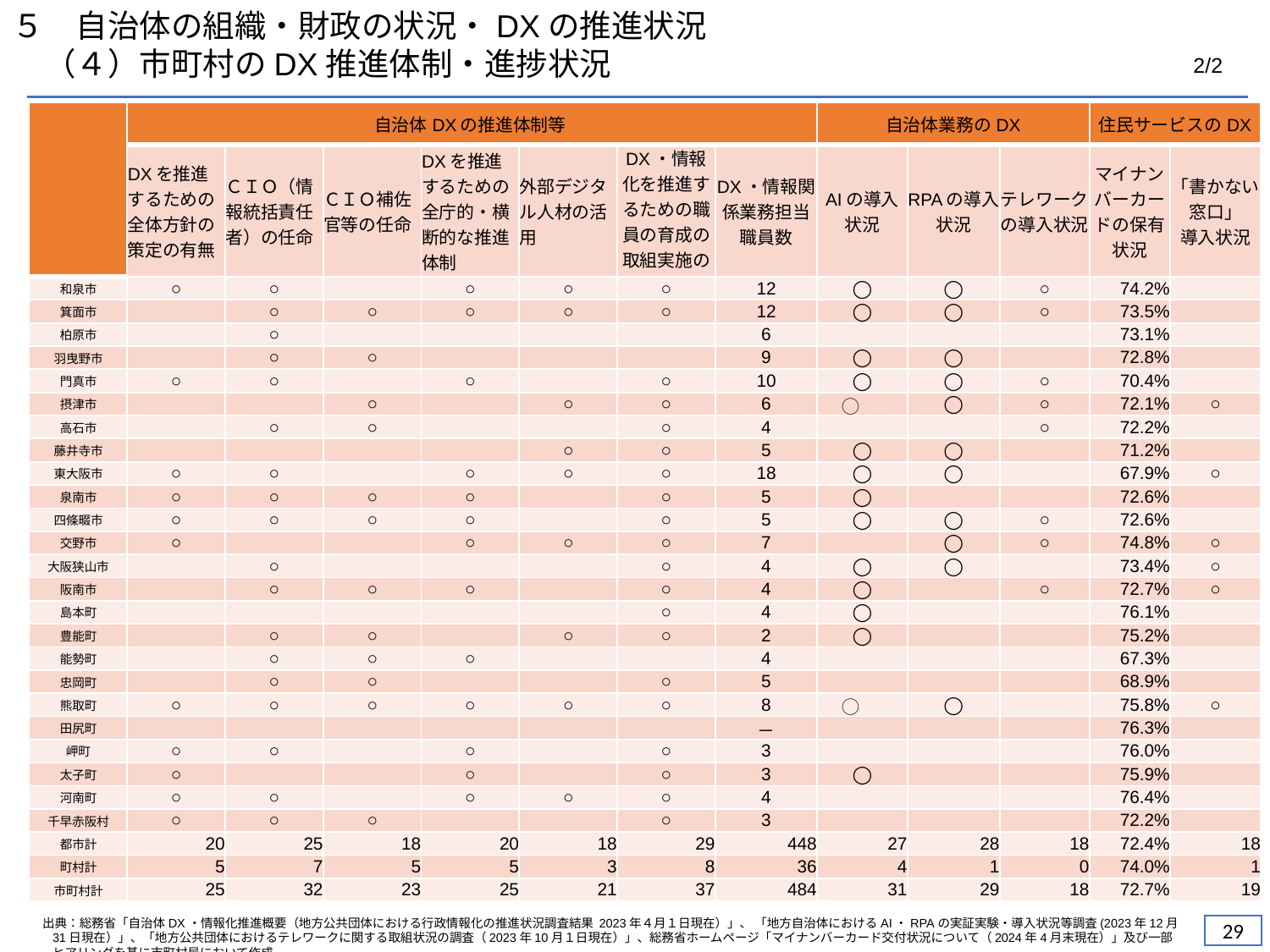

５　自治体の組織・財政の状況・DXの推進状況
　（４）市町村のDX推進体制・進捗状況
2/2
|  | 自治体DXの推進体制等 |  |  |  |  |  |  | 自治体業務のDX |  |  | 住民サービスのDX |  |
| --- | --- | --- | --- | --- | --- | --- | --- | --- | --- | --- | --- | --- |
|  | DXを推進するための全体方針の策定の有無 | ＣＩＯ（情報統括責任者）の任命 | ＣＩＯ補佐官等の任命 | DXを推進するための全庁的・横断的な推進体制 | 外部デジタル人材の活用 | DX・情報化を推進するための職員の育成の取組実施の有無 | DX・情報関係業務担当職員数 | AIの導入状況 | RPAの導入状況 | テレワークの導入状況 | マイナンバーカードの保有状況 | 「書かない窓口」 導入状況 |
| 和泉市 | ○ | ○ |  | ○ | ○ | ○ | 12 | ◯ | ◯ | ○ | 74.2% |  |
| 箕面市 |  | ○ | ○ | ○ | ○ | ○ | 12 | ◯ | ◯ | ○ | 73.5% |  |
| 柏原市 |  | ○ |  |  |  |  | 6 |  |  |  | 73.1% |  |
| 羽曳野市 |  | ○ | ○ |  |  |  | 9 | ◯ | ◯ |  | 72.8% |  |
| 門真市 | ○ | ○ |  | ○ |  | ○ | 10 | ◯ | ◯ | ○ | 70.4% |  |
| 摂津市 |  |  | ○ |  | ○ | ○ | 6 | ◯ | ◯ | ○ | 72.1% | ○ |
| 高石市 |  | ○ | ○ |  |  | ○ | 4 |  |  | ○ | 72.2% |  |
| 藤井寺市 |  |  |  |  | ○ | ○ | 5 | ◯ | ◯ |  | 71.2% |  |
| 東大阪市 | ○ | ○ |  | ○ | ○ | ○ | 18 | ◯ | ◯ |  | 67.9% | ○ |
| 泉南市 | ○ | ○ | ○ | ○ |  | ○ | 5 | ◯ |  |  | 72.6% |  |
| 四條畷市 | ○ | ○ | ○ | ○ |  | ○ | 5 | ◯ | ◯ | ○ | 72.6% |  |
| 交野市 | ○ |  |  | ○ | ○ | ○ | 7 |  | ◯ | ○ | 74.8% | ○ |
| 大阪狭山市 |  | ○ |  |  |  | ○ | 4 | ◯ | ◯ |  | 73.4% | ○ |
| 阪南市 |  | ○ | ○ | ○ |  | ○ | 4 | ◯ |  | ○ | 72.7% | ○ |
| 島本町 |  |  |  |  |  | ○ | 4 | ◯ |  |  | 76.1% |  |
| 豊能町 |  | ○ | ○ |  | ○ | ○ | 2 | ◯ |  |  | 75.2% |  |
| 能勢町 |  | ○ | ○ | ○ |  |  | 4 |  |  |  | 67.3% |  |
| 忠岡町 |  | ○ | ○ |  |  | ○ | 5 |  |  |  | 68.9% |  |
| 熊取町 | ○ | ○ | ○ | ○ | ○ | ○ | 8 | ◯ | ◯ |  | 75.8% | ○ |
| 田尻町 |  |  |  |  |  |  | － |  |  |  | 76.3% |  |
| 岬町 | ○ | ○ |  | ○ |  | ○ | 3 |  |  |  | 76.0% |  |
| 太子町 | ○ |  |  | ○ |  | ○ | 3 | ◯ |  |  | 75.9% |  |
| 河南町 | ○ | ○ |  | ○ | ○ | ○ | 4 |  |  |  | 76.4% |  |
| 千早赤阪村 | ○ | ○ | ○ |  |  | ○ | 3 |  |  |  | 72.2% |  |
| 都市計 | 20 | 25 | 18 | 20 | 18 | 29 | 448 | 27 | 28 | 18 | 72.4% | 18 |
| 町村計 | 5 | 7 | 5 | 5 | 3 | 8 | 36 | 4 | 1 | 0 | 74.0% | 1 |
| 市町村計 | 25 | 32 | 23 | 25 | 21 | 37 | 484 | 31 | 29 | 18 | 72.7% | 19 |
出典：総務省「自治体DX・情報化推進概要（地方公共団体における行政情報化の推進状況調査結果 2023年４月１日現在）」、 「地方自治体におけるAI・RPAの実証実験・導入状況等調査(2023年12月31日現在）」、「地方公共団体におけるテレワークに関する取組状況の調査（2023年10月１日現在）」、総務省ホームページ「マイナンバーカード交付状況について（2024年4月末現在）」及び一部ヒアリングを基に市町村局において作成
29